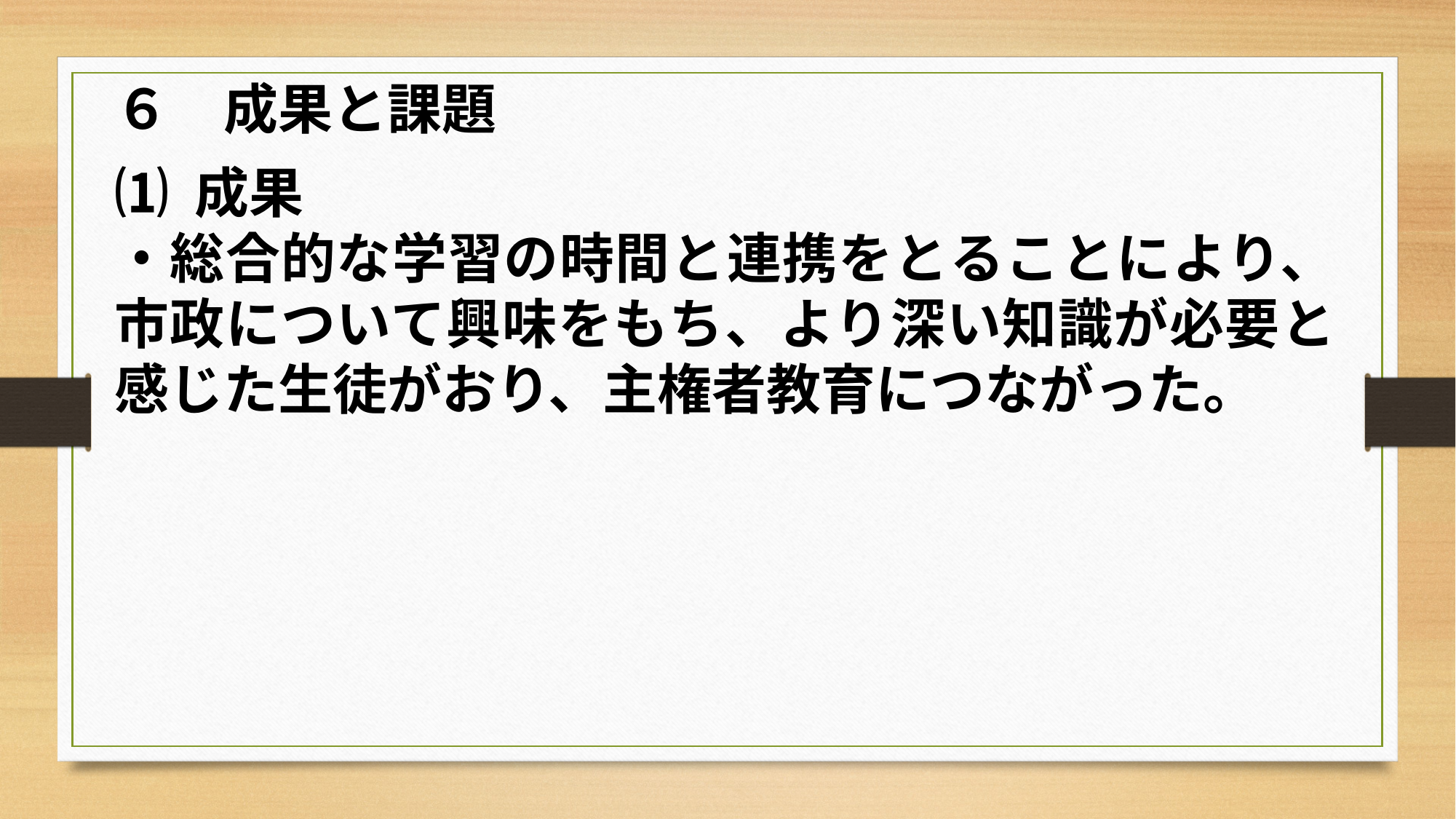

６　成果と課題

⑴ 成果
・総合的な学習の時間と連携をとることにより、市政について興味をもち、より深い知識が必要と感じた生徒がおり、主権者教育につながった。